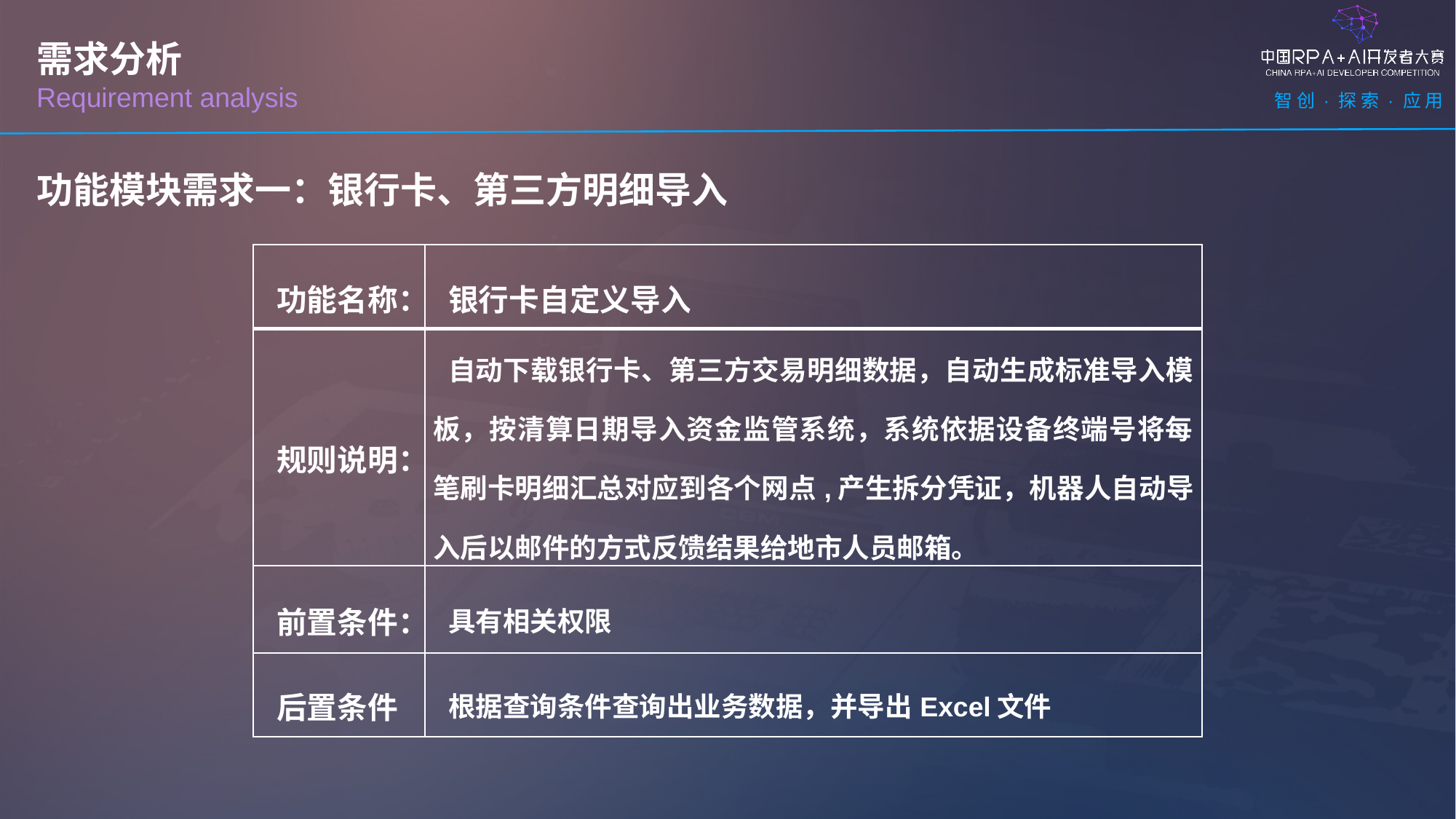

需求分析
Requirement analysis
功能模块需求一：银行卡、第三方明细导入
| 功能名称： | 银行卡自定义导入 |
| --- | --- |
| 规则说明： | 自动下载银行卡、第三方交易明细数据，自动生成标准导入模板，按清算日期导入资金监管系统，系统依据设备终端号将每笔刷卡明细汇总对应到各个网点,产生拆分凭证，机器人自动导入后以邮件的方式反馈结果给地市人员邮箱。 |
| 前置条件： | 具有相关权限 |
| 后置条件 | 根据查询条件查询出业务数据，并导出Excel文件 |